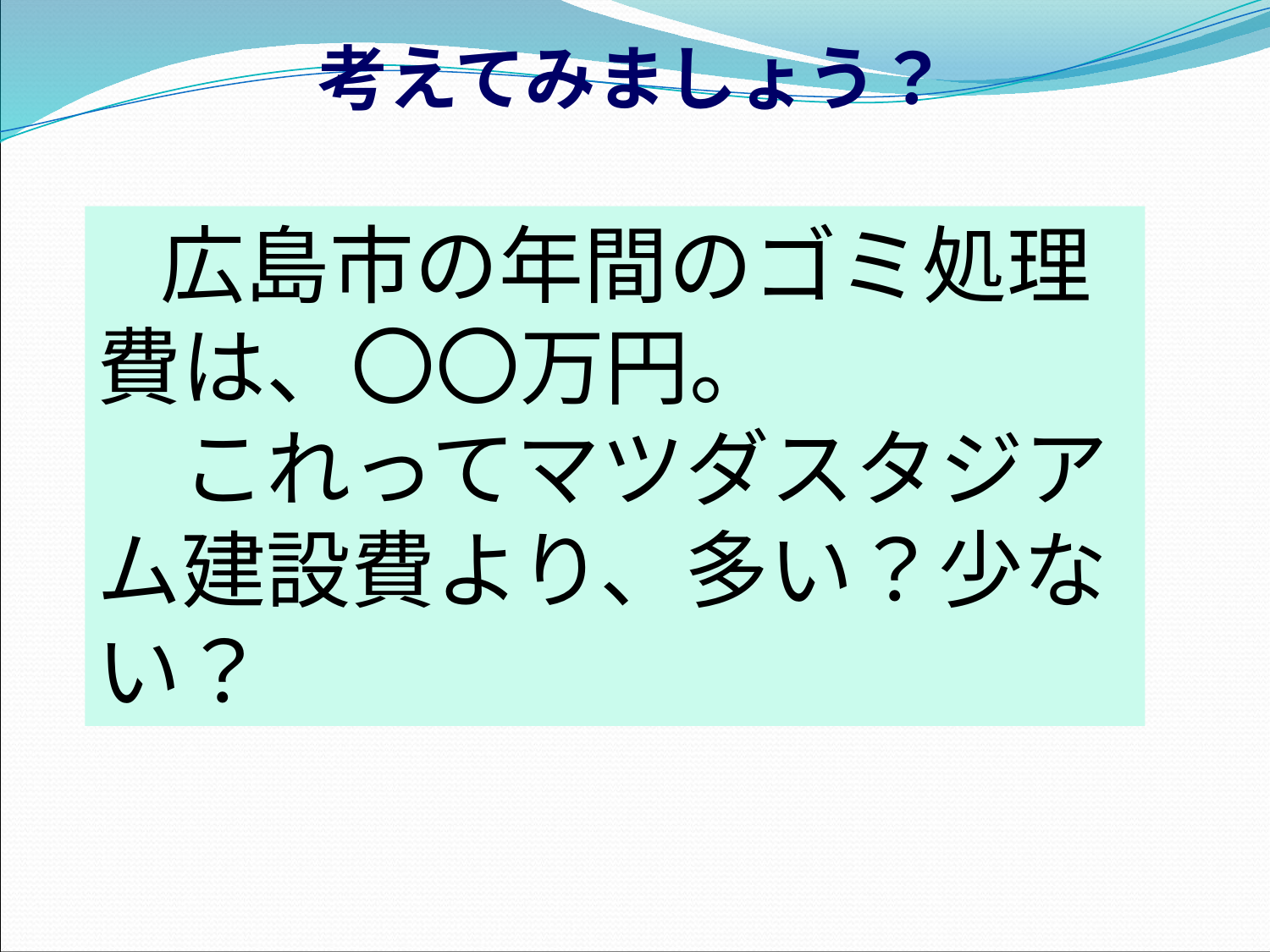

考えてみましょう？
　　広島市の年間のゴミ処理費は、〇〇万円。
　これってマツダスタジアム建設費より、多い？少ない？